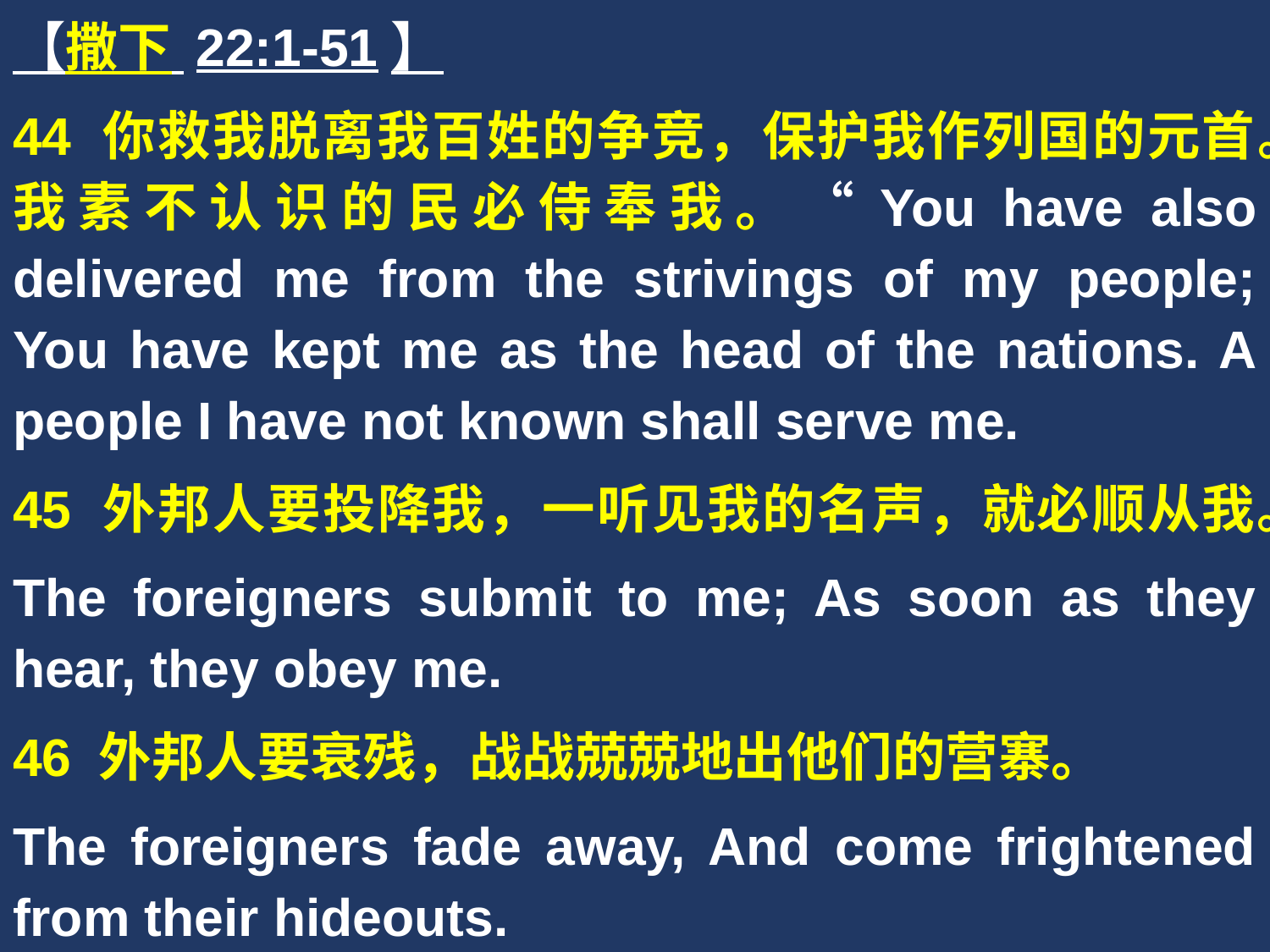

【撒下 22:1-51】
44 你救我脱离我百姓的争竞，保护我作列国的元首。我素不认识的民必侍奉我。“You have also delivered me from the strivings of my people; You have kept me as the head of the nations. A people I have not known shall serve me.
45 外邦人要投降我，一听见我的名声，就必顺从我。
The foreigners submit to me; As soon as they hear, they obey me.
46 外邦人要衰残，战战兢兢地出他们的营寨。
The foreigners fade away, And come frightened from their hideouts.